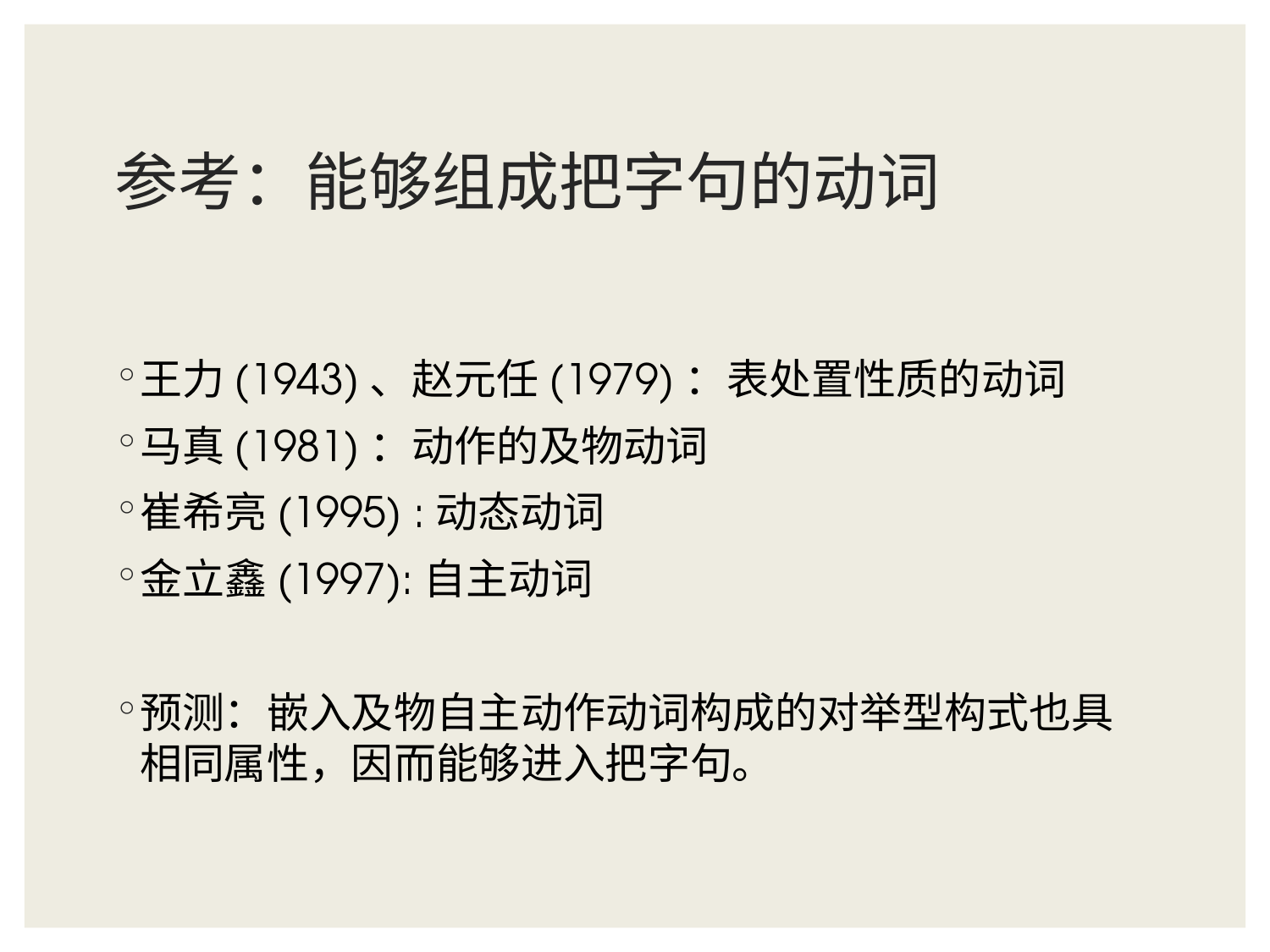

# 参考：能够组成把字句的动词

王力(1943)、赵元任(1979)：表处置性质的动词
马真(1981)：动作的及物动词
崔希亮(1995) :动态动词
金立鑫(1997):自主动词

预测：嵌入及物自主动作动词构成的对举型构式也具相同属性，因而能够进入把字句。